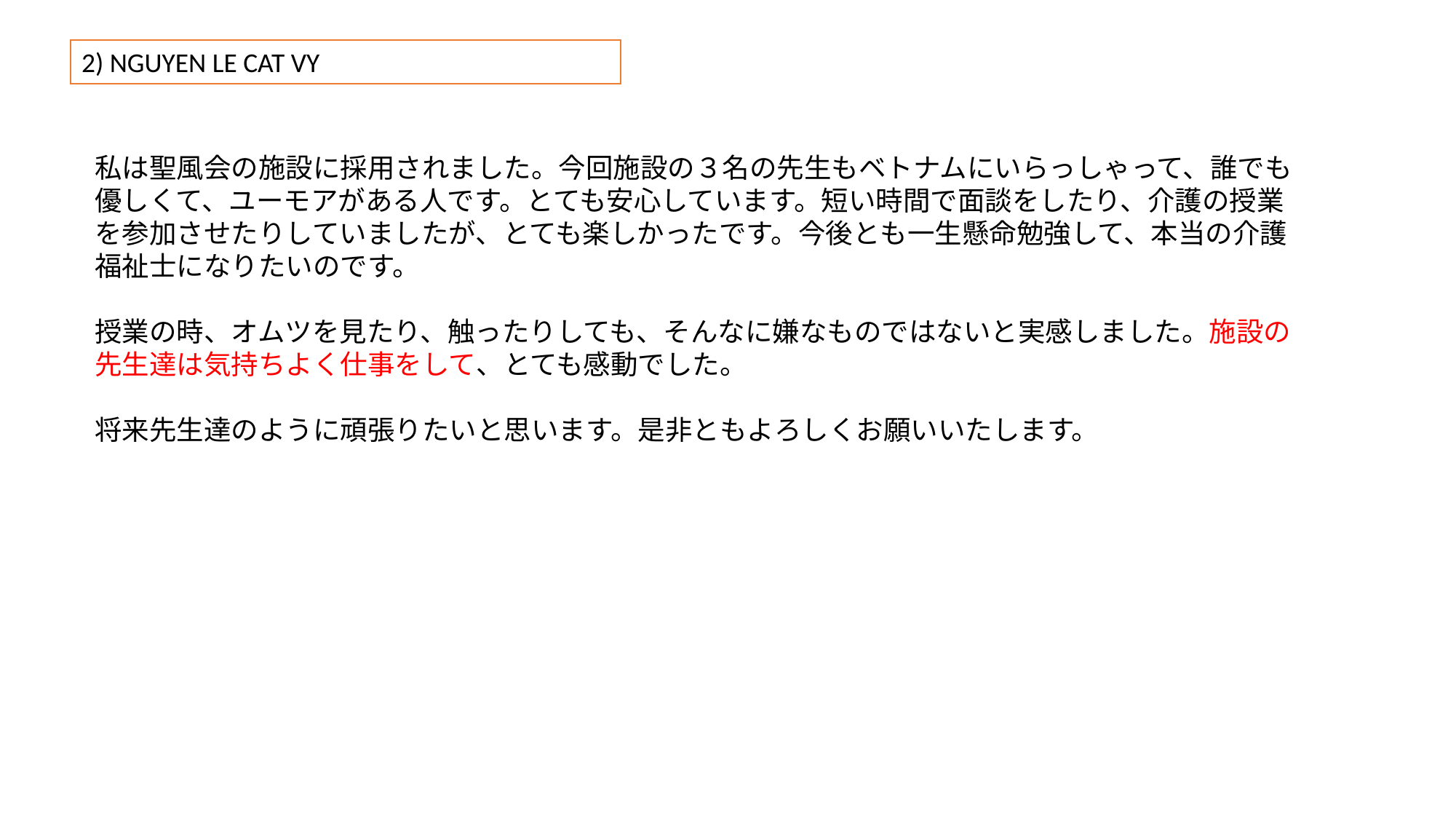

2) NGUYEN LE CAT VY
私は聖風会の施設に採用されました。今回施設の３名の先生もベトナムにいらっしゃって、誰でも優しくて、ユーモアがある人です。とても安心しています。短い時間で面談をしたり、介護の授業を参加させたりしていましたが、とても楽しかったです。今後とも一生懸命勉強して、本当の介護福祉士になりたいのです。

授業の時、オムツを見たり、触ったりしても、そんなに嫌なものではないと実感しました。施設の先生達は気持ちよく仕事をして、とても感動でした。

将来先生達のように頑張りたいと思います。是非ともよろしくお願いいたします。